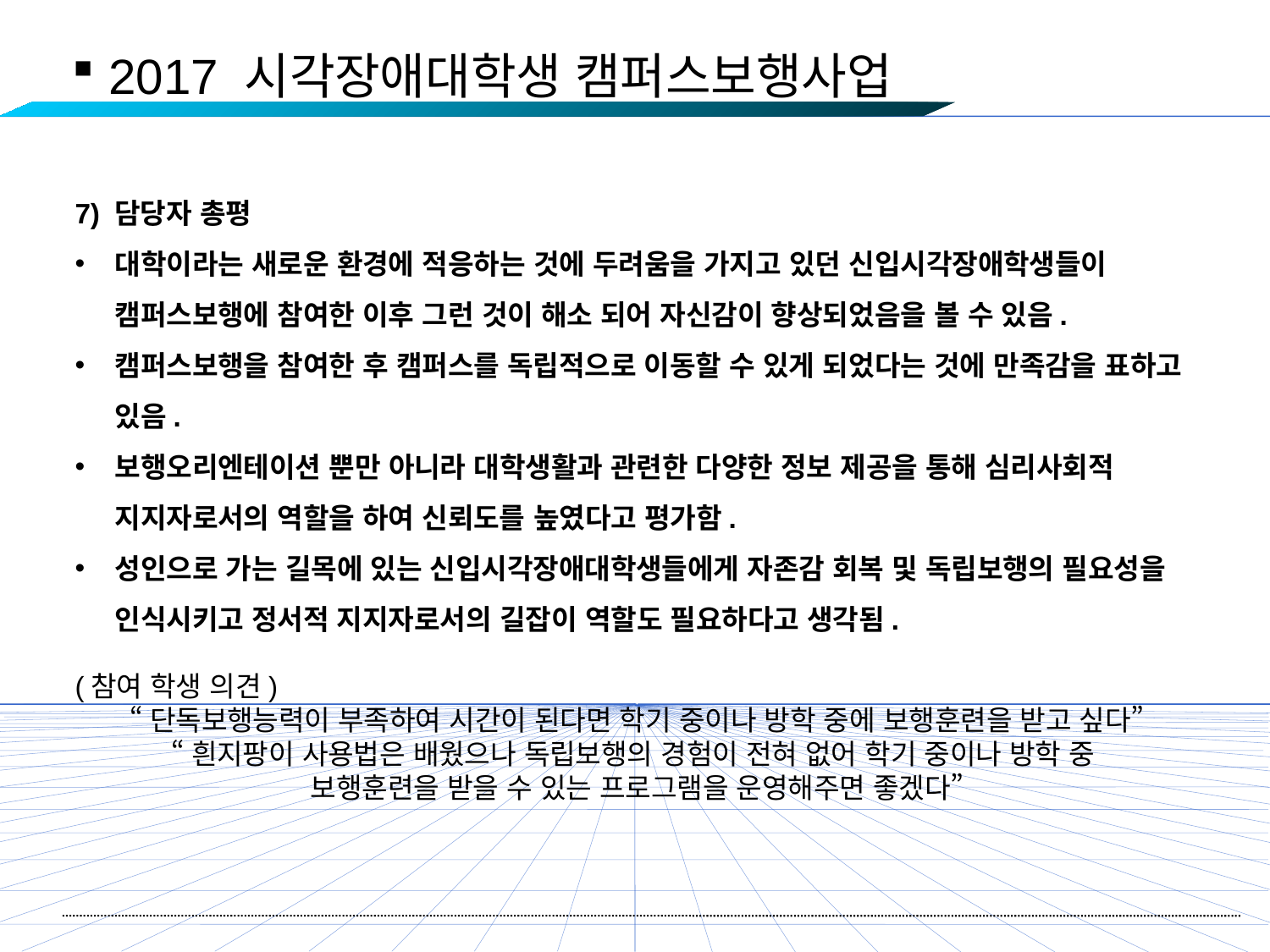

2017 시각장애대학생 캠퍼스보행사업

7) 담당자 총평
대학이라는 새로운 환경에 적응하는 것에 두려움을 가지고 있던 신입시각장애학생들이 캠퍼스보행에 참여한 이후 그런 것이 해소 되어 자신감이 향상되었음을 볼 수 있음.
캠퍼스보행을 참여한 후 캠퍼스를 독립적으로 이동할 수 있게 되었다는 것에 만족감을 표하고 있음.
보행오리엔테이션 뿐만 아니라 대학생활과 관련한 다양한 정보 제공을 통해 심리사회적 지지자로서의 역할을 하여 신뢰도를 높였다고 평가함.
성인으로 가는 길목에 있는 신입시각장애대학생들에게 자존감 회복 및 독립보행의 필요성을 인식시키고 정서적 지지자로서의 길잡이 역할도 필요하다고 생각됨.

(참여 학생 의견)
“단독보행능력이 부족하여 시간이 된다면 학기 중이나 방학 중에 보행훈련을 받고 싶다”
“흰지팡이 사용법은 배웠으나 독립보행의 경험이 전혀 없어 학기 중이나 방학 중
보행훈련을 받을 수 있는 프로그램을 운영해주면 좋겠다”